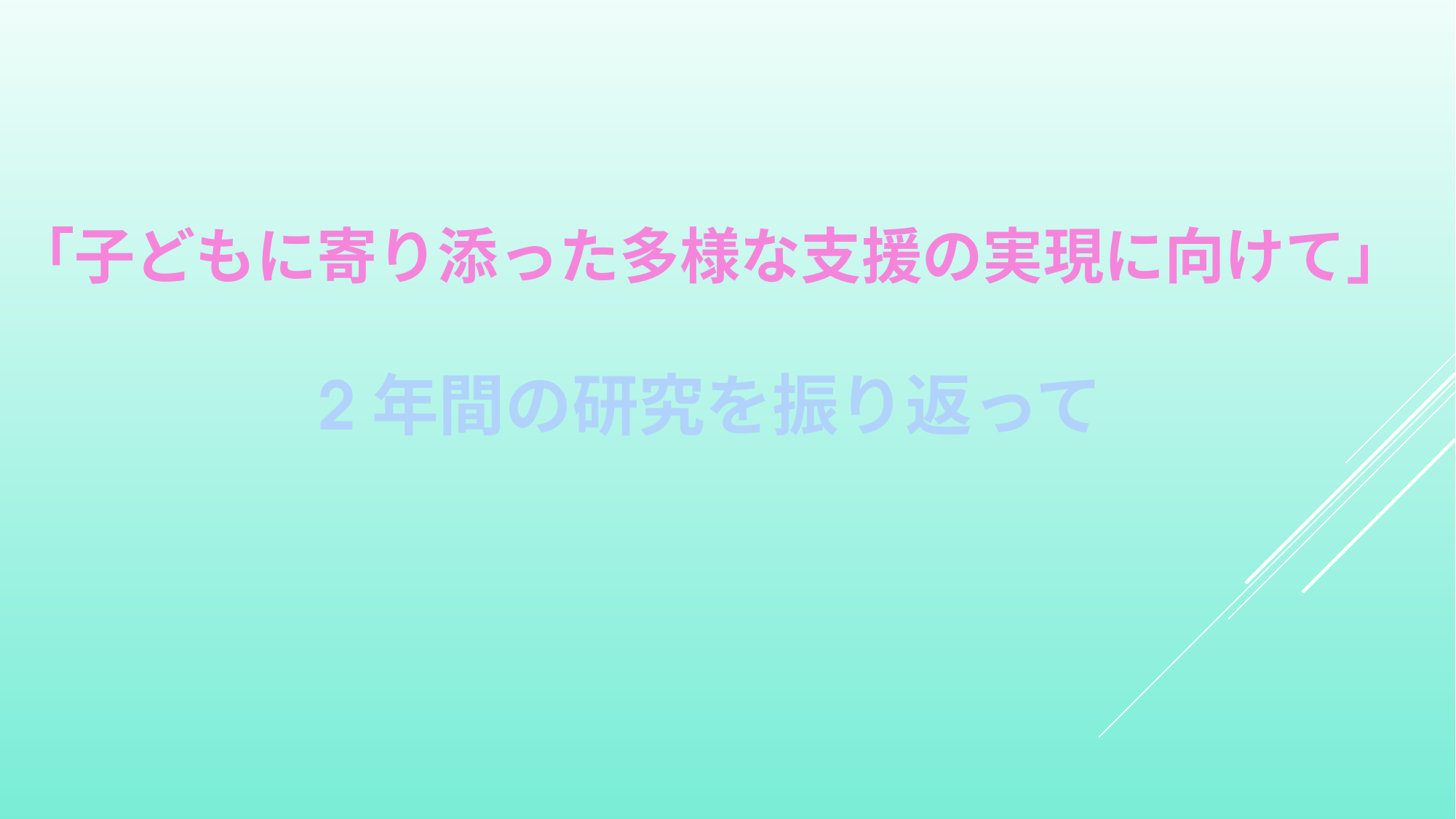

# 「子どもに寄り添った多様な支援の実現に向けて」 2年間の研究を振り返って